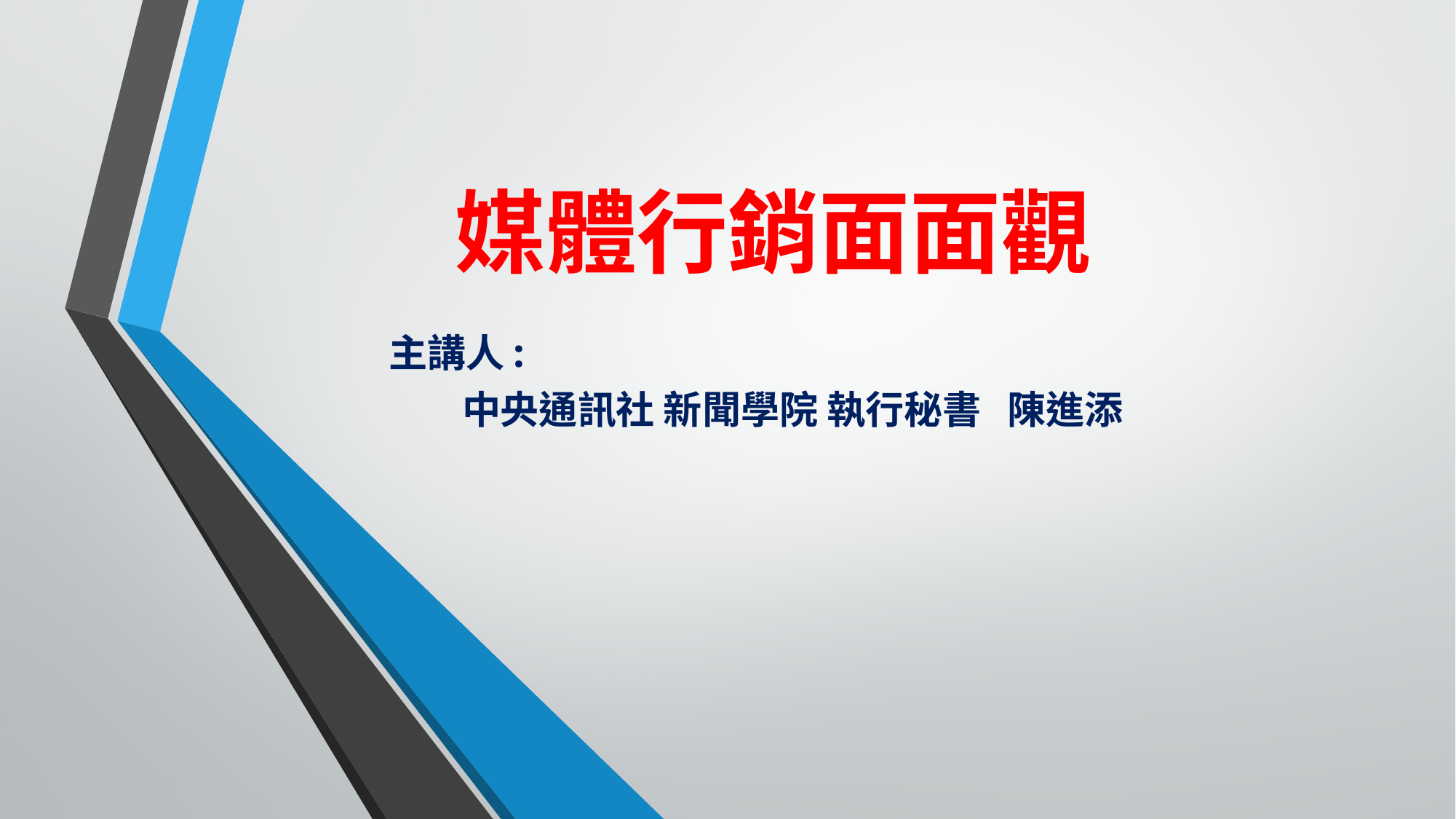

# 媒體行銷面面觀

         主講人:
          中央通訊社 新聞學院 執行秘書   陳進添